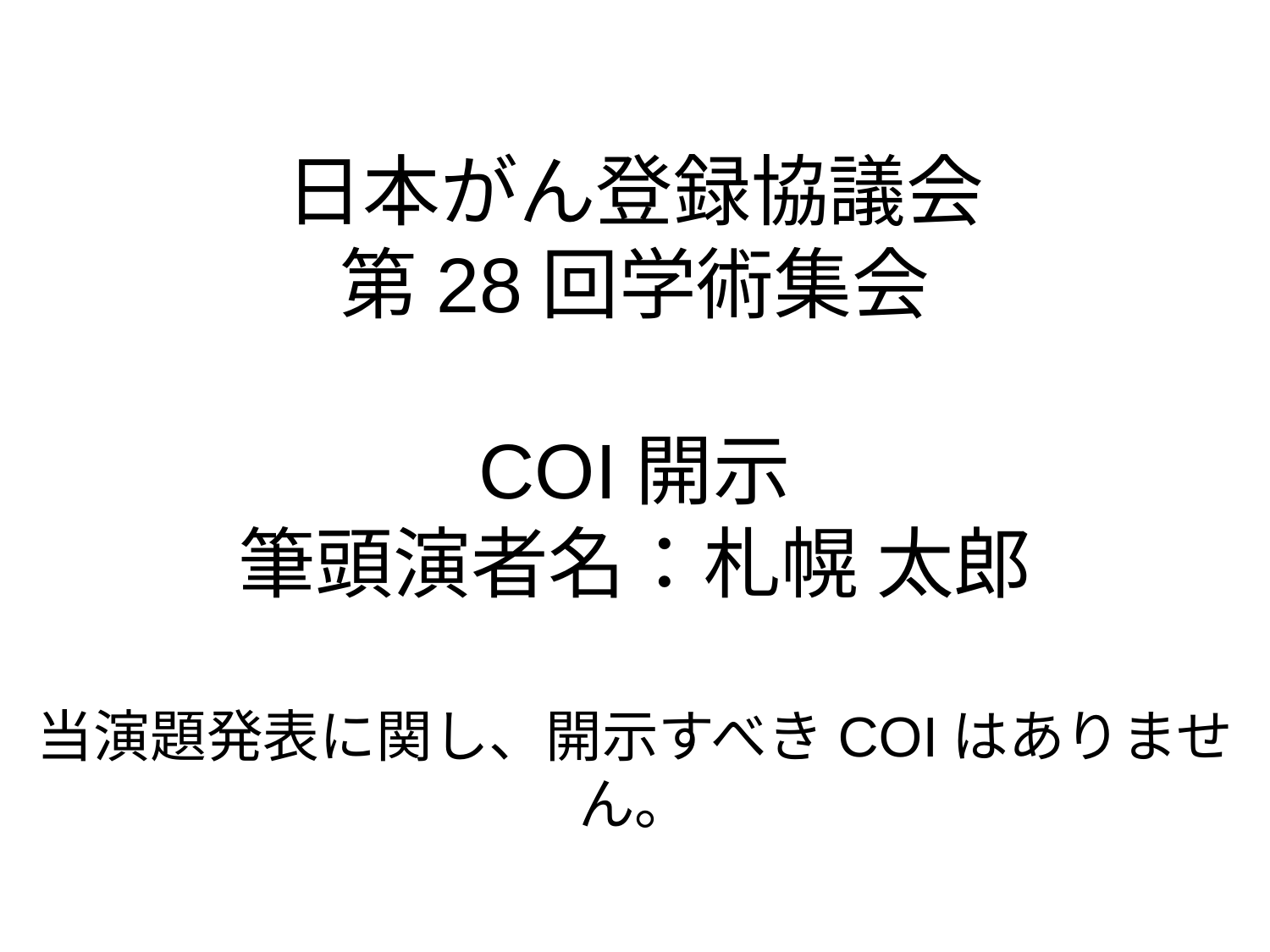

日本がん登録協議会
第28回学術集会

COI開示
筆頭演者名：札幌 太郎

当演題発表に関し、開示すべきCOIはありません。